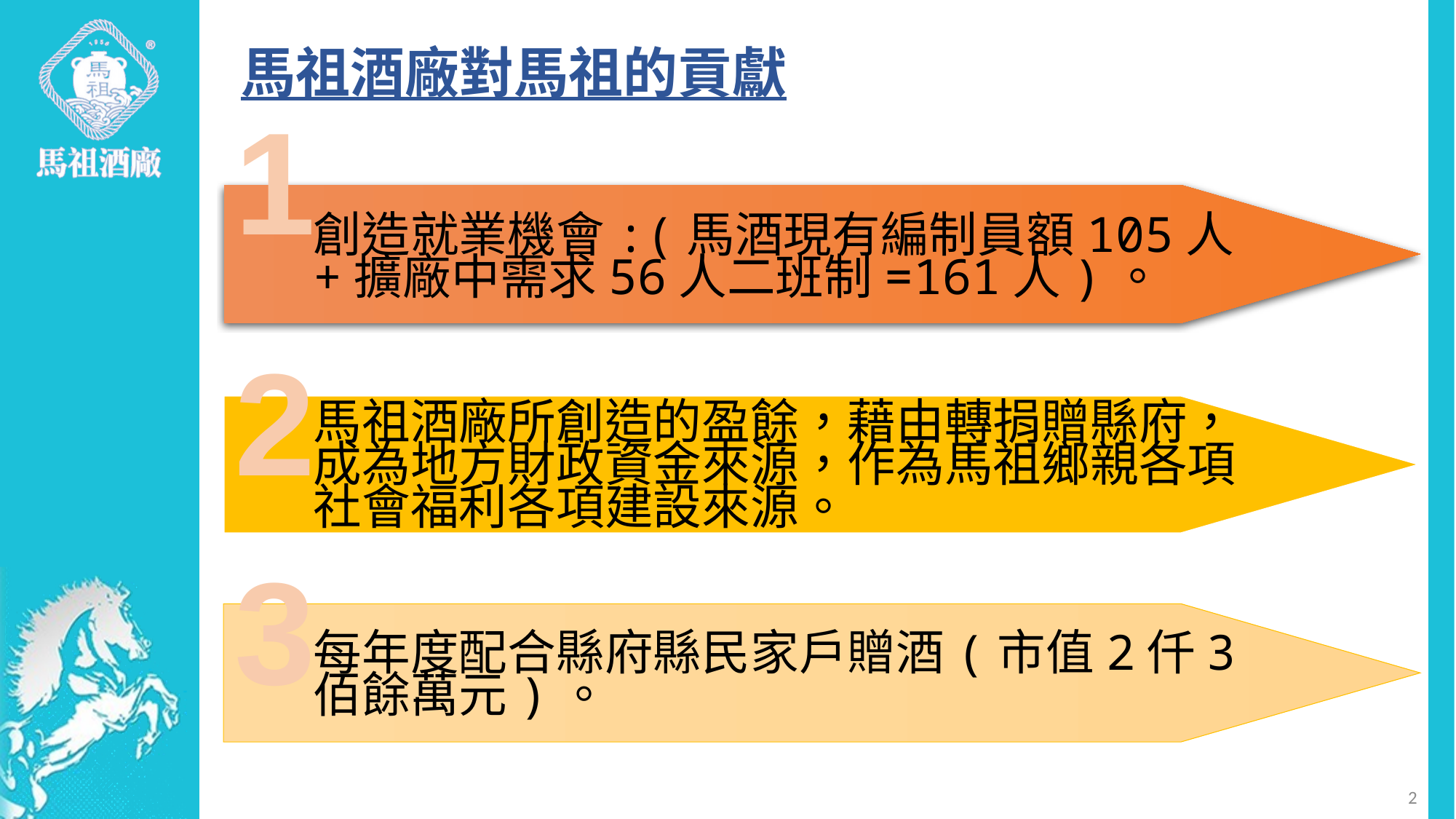

馬祖酒廠對馬祖的貢獻

1
創造就業機會:(馬酒現有編制員額105人+擴廠中需求56人二班制=161人)。
2
馬祖酒廠所創造的盈餘，藉由轉捐贈縣府，成為地方財政資金來源，作為馬祖鄉親各項社會福利各項建設來源。
3
每年度配合縣府縣民家戶贈酒(市值2仟3佰餘萬元)。
2